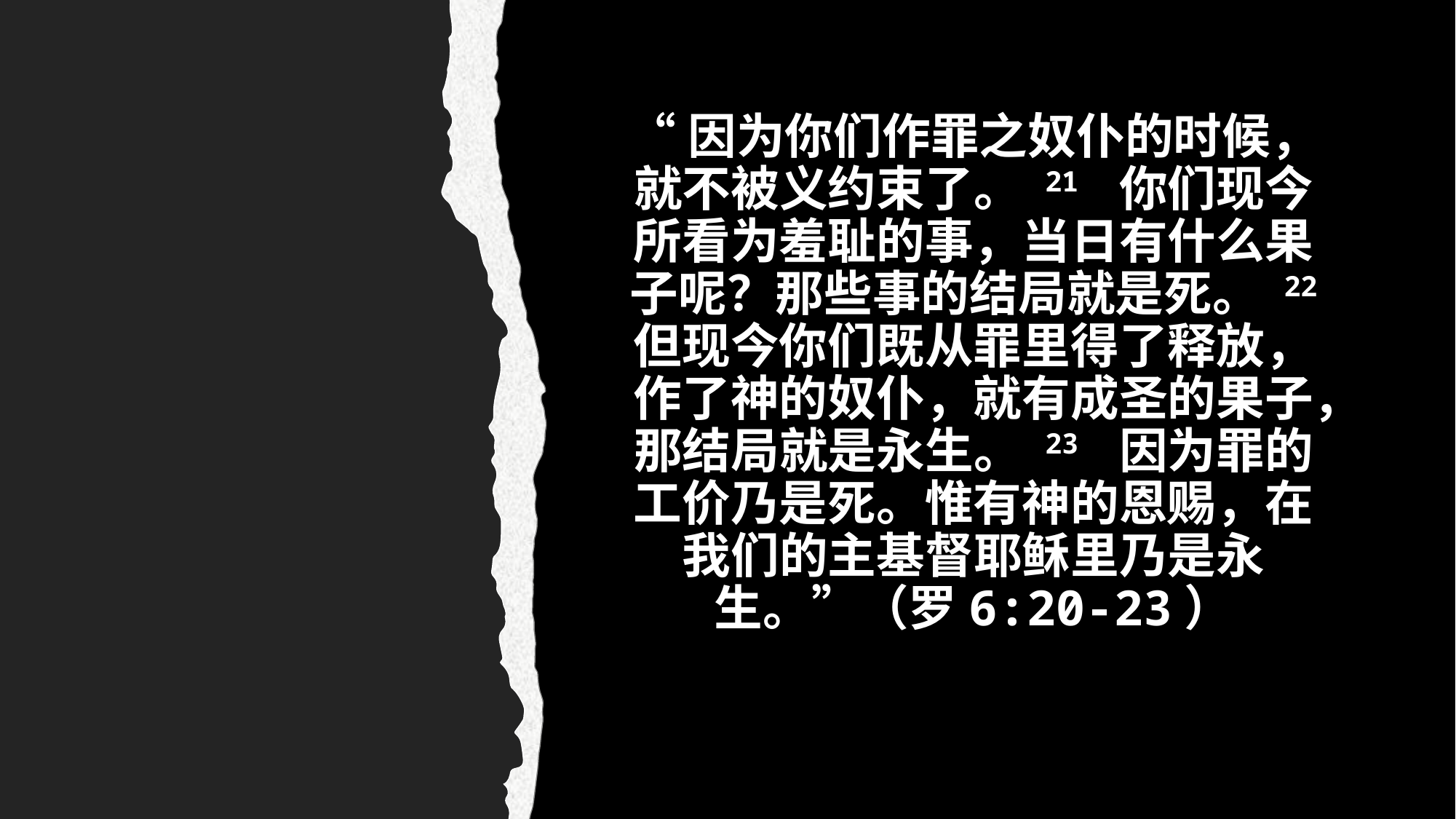

“因为你们作罪之奴仆的时候，就不被义约束了。 21 你们现今所看为羞耻的事，当日有什么果子呢？那些事的结局就是死。 22 但现今你们既从罪里得了释放，作了神的奴仆，就有成圣的果子，那结局就是永生。 23 因为罪的工价乃是死。惟有神的恩赐，在我们的主基督耶稣里乃是永生。”（罗6:20-23）